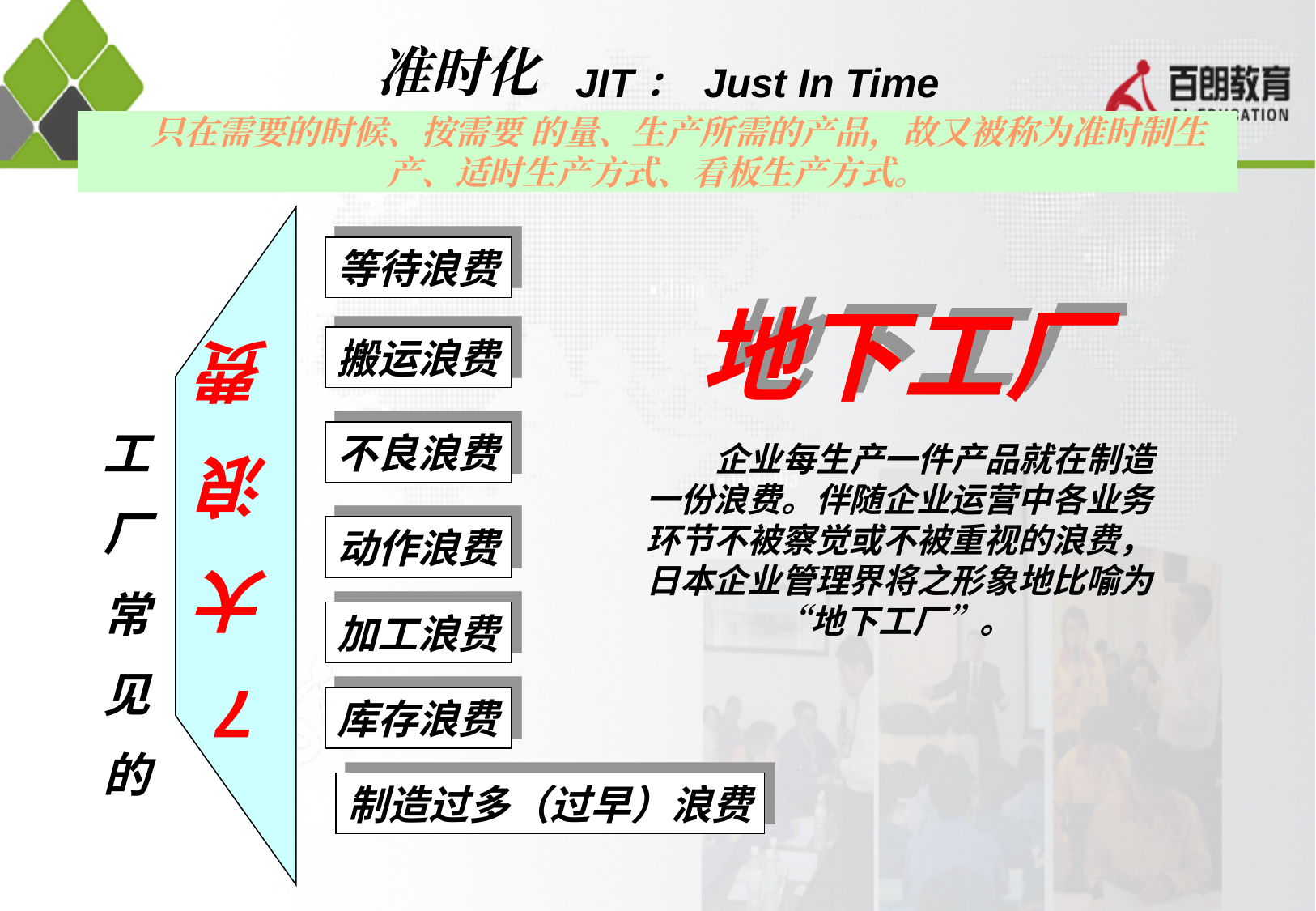

准时化
JIT： Just In Time
    只在需要的时候、按需要 的量、生产所需的产品，故又被称为准时制生产、适时生产方式、看板生产方式。
等待浪费
地下工厂
搬运浪费
工
厂
常
见
的
不良浪费
        企业每生产一件产品就在制造一份浪费。伴随企业运营中各业务环节不被察觉或不被重视的浪费，日本企业管理界将之形象地比喻为“地下工厂”。
7
大
浪
费
动作浪费
加工浪费
库存浪费
制造过多（过早）浪费